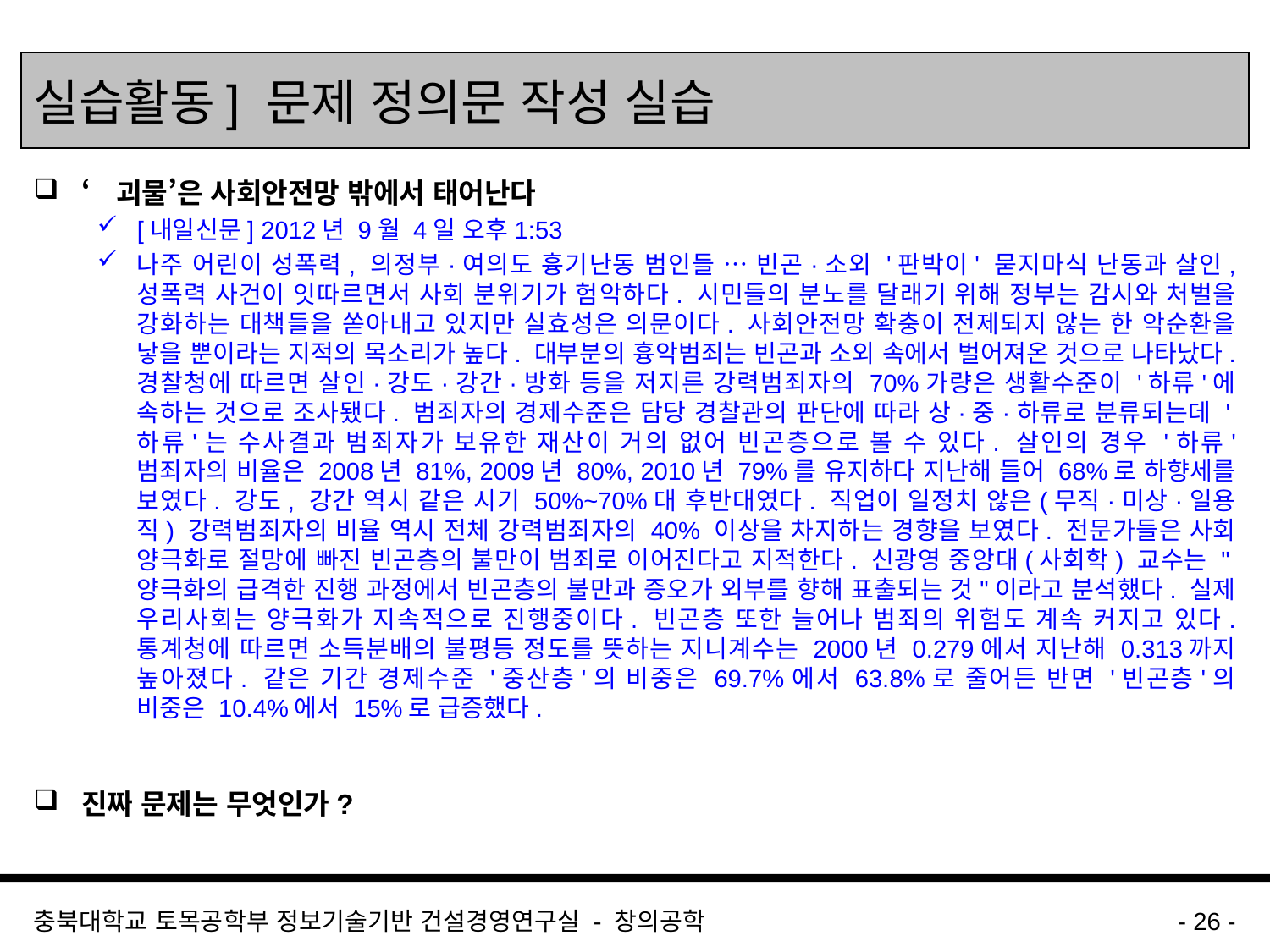

# 실습활동] 문제 정의문 작성 실습
‘괴물’은 사회안전망 밖에서 태어난다
[내일신문] 2012년 9월 4일 오후1:53
나주 어린이 성폭력, 의정부·여의도 흉기난동 범인들 … 빈곤·소외 '판박이' 묻지마식 난동과 살인, 성폭력 사건이 잇따르면서 사회 분위기가 험악하다. 시민들의 분노를 달래기 위해 정부는 감시와 처벌을 강화하는 대책들을 쏟아내고 있지만 실효성은 의문이다. 사회안전망 확충이 전제되지 않는 한 악순환을 낳을 뿐이라는 지적의 목소리가 높다. 대부분의 흉악범죄는 빈곤과 소외 속에서 벌어져온 것으로 나타났다. 경찰청에 따르면 살인·강도·강간·방화 등을 저지른 강력범죄자의 70%가량은 생활수준이 '하류'에 속하는 것으로 조사됐다. 범죄자의 경제수준은 담당 경찰관의 판단에 따라 상·중·하류로 분류되는데 '하류'는 수사결과 범죄자가 보유한 재산이 거의 없어 빈곤층으로 볼 수 있다. 살인의 경우 '하류' 범죄자의 비율은 2008년 81%, 2009년 80%, 2010년 79%를 유지하다 지난해 들어 68%로 하향세를 보였다. 강도, 강간 역시 같은 시기 50%~70%대 후반대였다. 직업이 일정치 않은(무직·미상·일용직) 강력범죄자의 비율 역시 전체 강력범죄자의 40% 이상을 차지하는 경향을 보였다. 전문가들은 사회 양극화로 절망에 빠진 빈곤층의 불만이 범죄로 이어진다고 지적한다. 신광영 중앙대(사회학) 교수는 "양극화의 급격한 진행 과정에서 빈곤층의 불만과 증오가 외부를 향해 표출되는 것"이라고 분석했다. 실제 우리사회는 양극화가 지속적으로 진행중이다. 빈곤층 또한 늘어나 범죄의 위험도 계속 커지고 있다. 통계청에 따르면 소득분배의 불평등 정도를 뜻하는 지니계수는 2000년 0.279에서 지난해 0.313까지 높아졌다. 같은 기간 경제수준 '중산층'의 비중은 69.7%에서 63.8%로 줄어든 반면 '빈곤층'의 비중은 10.4%에서 15%로 급증했다.

진짜 문제는 무엇인가?
충북대학교 토목공학부 정보기술기반 건설경영연구실 - 창의공학
- 26 -